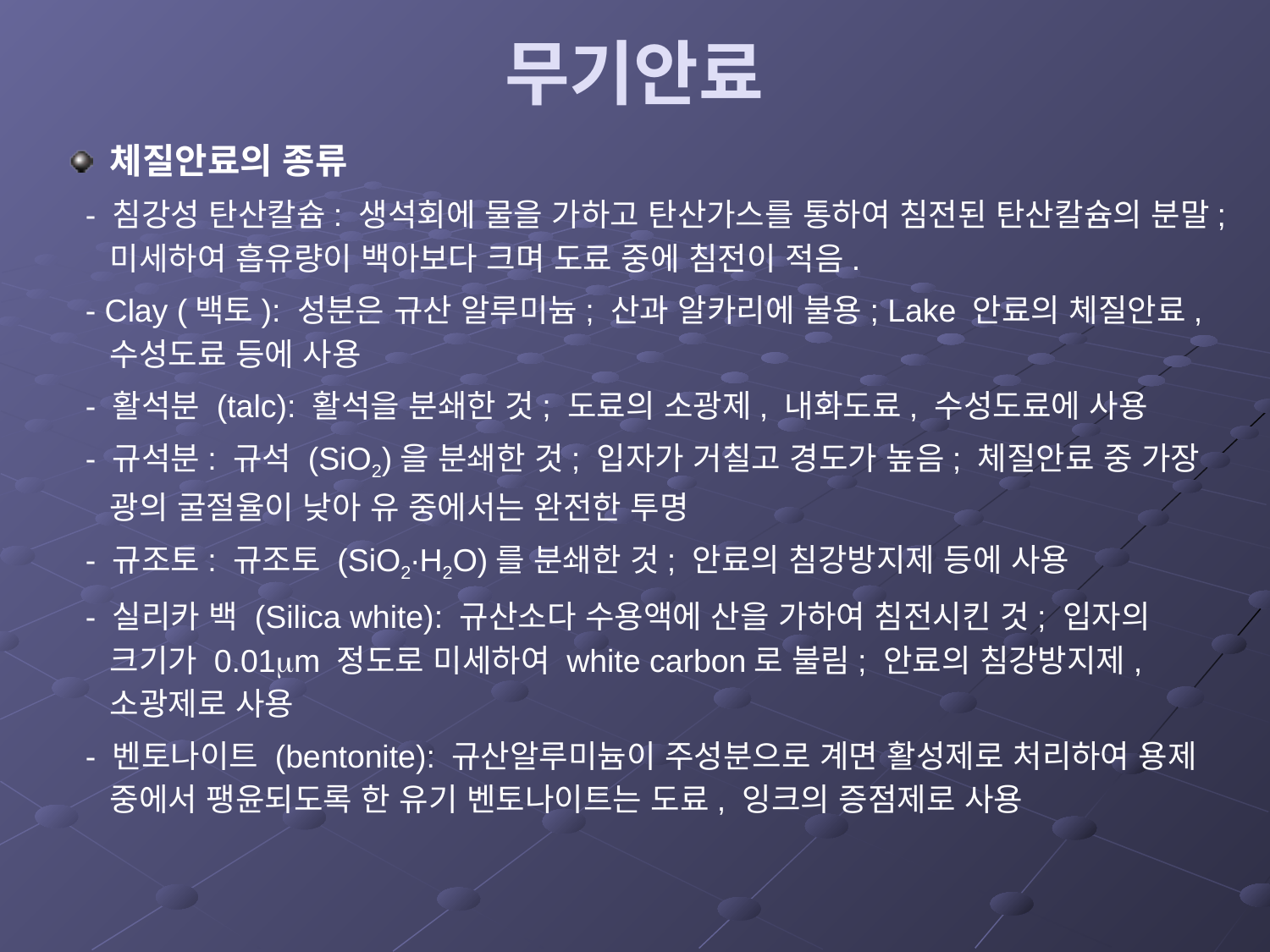

# 무기안료
체질안료의 종류
  - 침강성 탄산칼슘: 생석회에 물을 가하고 탄산가스를 통하여 침전된 탄산칼슘의 분말; 미세하여 흡유량이 백아보다 크며 도료 중에 침전이 적음.
  - Clay (백토): 성분은 규산 알루미늄; 산과 알카리에 불용; Lake 안료의 체질안료, 수성도료 등에 사용
  - 활석분 (talc): 활석을 분쇄한 것; 도료의 소광제, 내화도료, 수성도료에 사용
  - 규석분: 규석 (SiO2)을 분쇄한 것; 입자가 거칠고 경도가 높음; 체질안료 중 가장 광의 굴절율이 낮아 유 중에서는 완전한 투명
  - 규조토: 규조토 (SiO2∙H2O)를 분쇄한 것; 안료의 침강방지제 등에 사용
  - 실리카 백 (Silica white): 규산소다 수용액에 산을 가하여 침전시킨 것; 입자의 크기가 0.01μm 정도로 미세하여 white carbon로 불림; 안료의 침강방지제, 소광제로 사용
  - 벤토나이트 (bentonite): 규산알루미늄이 주성분으로 계면 활성제로 처리하여 용제 중에서 팽윤되도록 한 유기 벤토나이트는 도료, 잉크의 증점제로 사용